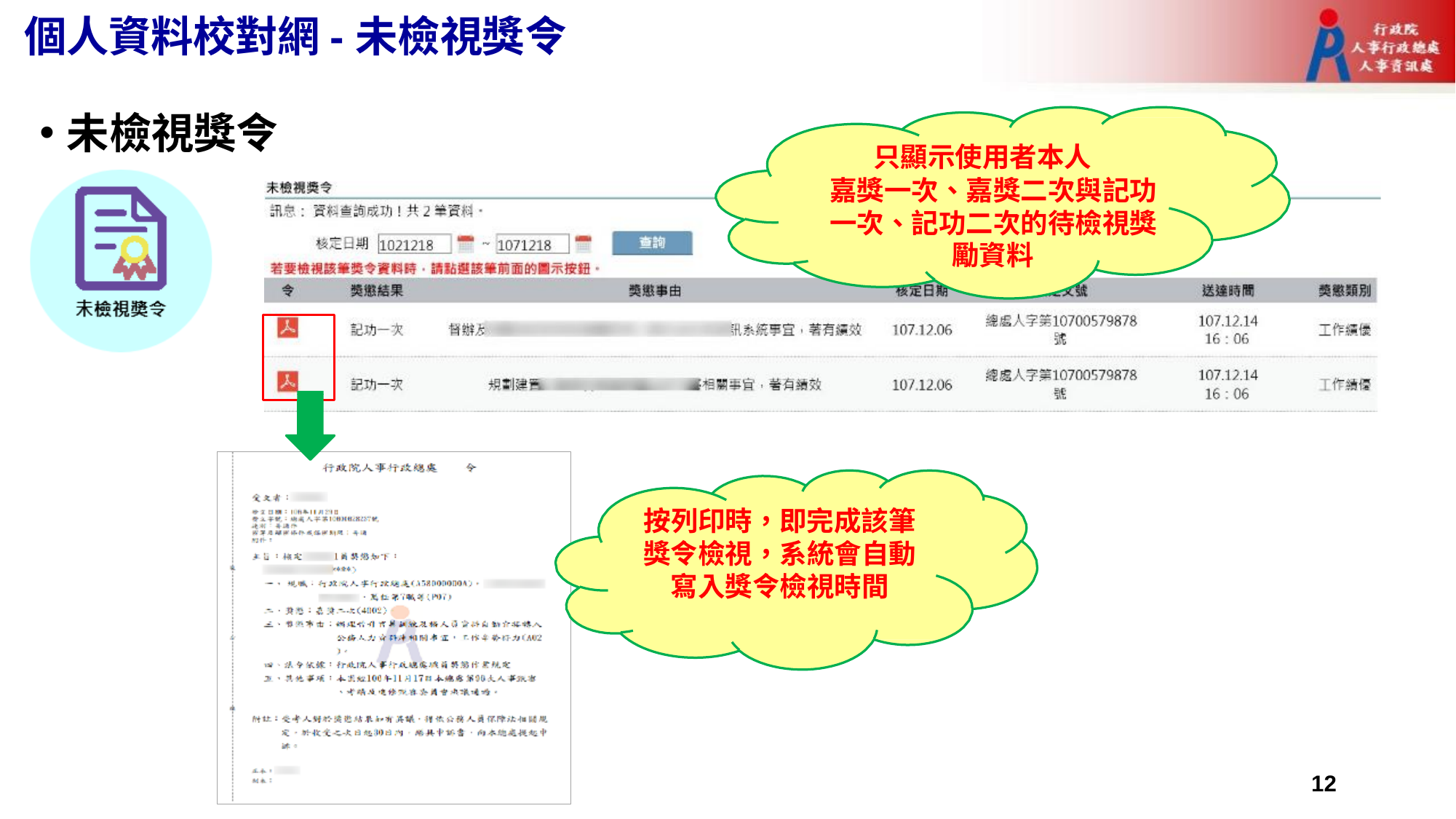

# 個人資料校對網-未檢視獎令
未檢視獎令

只顯示使用者本人
嘉獎一次、嘉獎二次與記功 一次、記功二次的待檢視獎
勵資料

按列印時，即完成該筆 獎令檢視，系統會自動 寫入獎令檢視時間

12